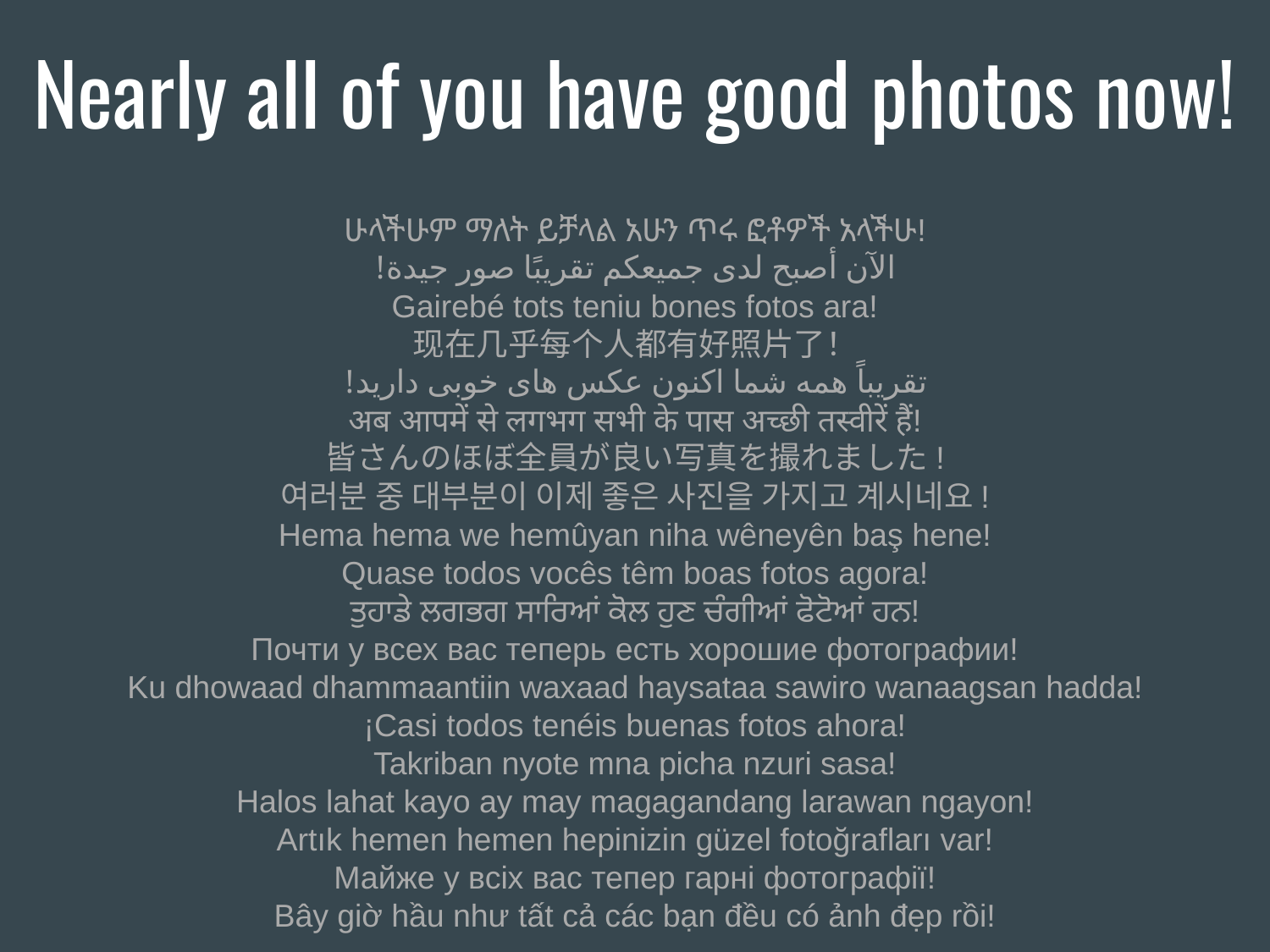

Nearly all of you have good photos now!
ሁላችሁም ማለት ይቻላል አሁን ጥሩ ፎቶዎች አላችሁ!
الآن أصبح لدى جميعكم تقريبًا صور جيدة!
Gairebé tots teniu bones fotos ara!
现在几乎每个人都有好照片了！
تقریباً همه شما اکنون عکس های خوبی دارید!
अब आपमें से लगभग सभी के पास अच्छी तस्वीरें हैं!
皆さんのほぼ全員が良い写真を撮れました!
여러분 중 대부분이 이제 좋은 사진을 가지고 계시네요!
Hema hema we hemûyan niha wêneyên baş hene!
Quase todos vocês têm boas fotos agora!
ਤੁਹਾਡੇ ਲਗਭਗ ਸਾਰਿਆਂ ਕੋਲ ਹੁਣ ਚੰਗੀਆਂ ਫੋਟੋਆਂ ਹਨ!
Почти у всех вас теперь есть хорошие фотографии!
Ku dhowaad dhammaantiin waxaad haysataa sawiro wanaagsan hadda!
¡Casi todos tenéis buenas fotos ahora!
Takriban nyote mna picha nzuri sasa!
Halos lahat kayo ay may magagandang larawan ngayon!
Artık hemen hemen hepinizin güzel fotoğrafları var!
Майже у всіх вас тепер гарні фотографії!
Bây giờ hầu như tất cả các bạn đều có ảnh đẹp rồi!